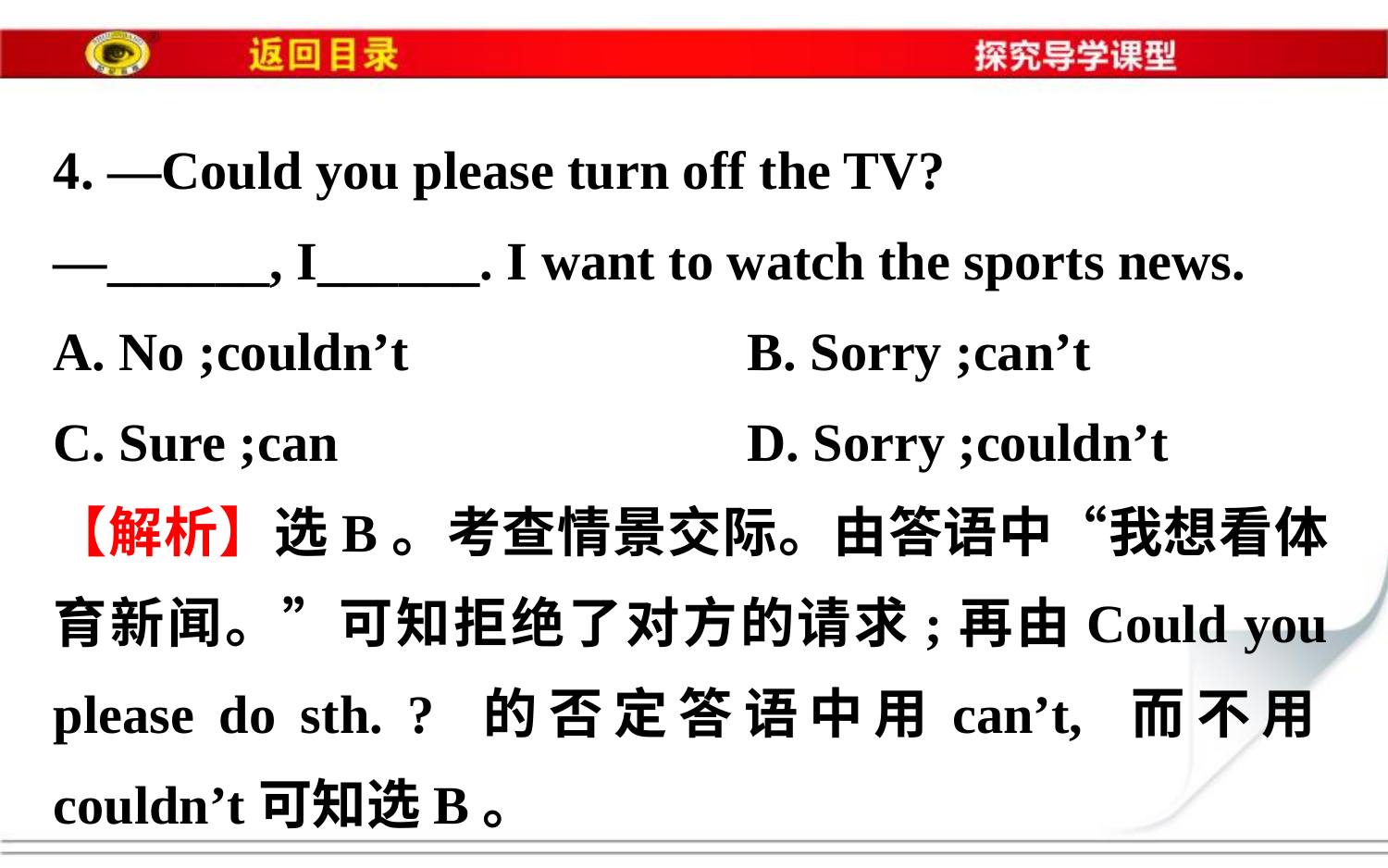

4. —Could you please turn off the TV?
—______, I______. I want to watch the sports news.
A. No ;couldn’t			B. Sorry ;can’t
C. Sure ;can			D. Sorry ;couldn’t
【解析】选B。考查情景交际。由答语中“我想看体育新闻。”可知拒绝了对方的请求;再由Could you please do sth. ? 的否定答语中用can’t, 而不用couldn’t可知选B。